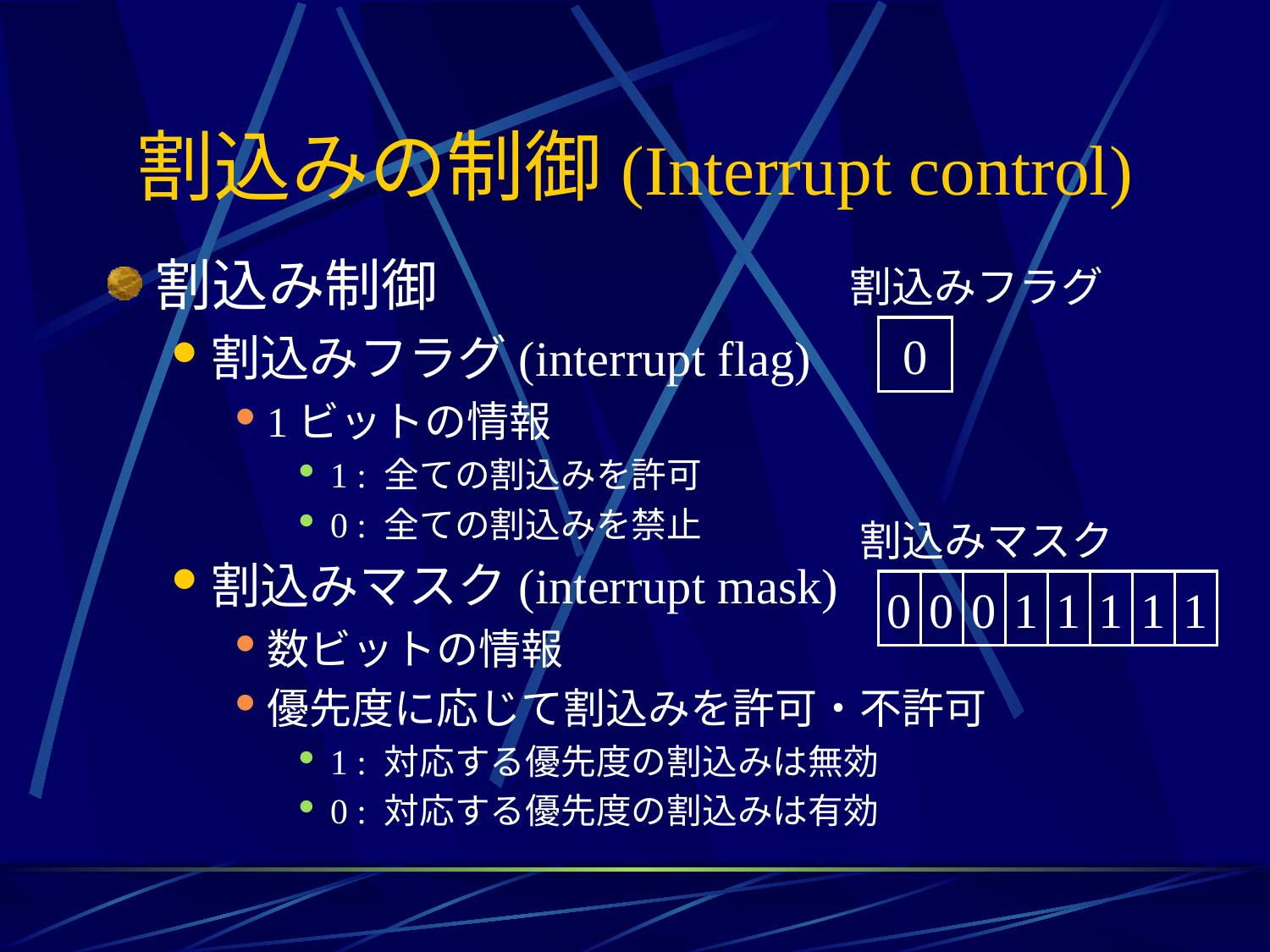

# 割込みの制御(Interrupt control)
割込み制御
割込みフラグ(interrupt flag)
1ビットの情報
1 : 全ての割込みを許可
0 : 全ての割込みを禁止
割込みマスク(interrupt mask)
数ビットの情報
優先度に応じて割込みを許可・不許可
1 : 対応する優先度の割込みは無効
0 : 対応する優先度の割込みは有効
割込みフラグ
0
割込みマスク
0
0
0
1
1
1
1
1